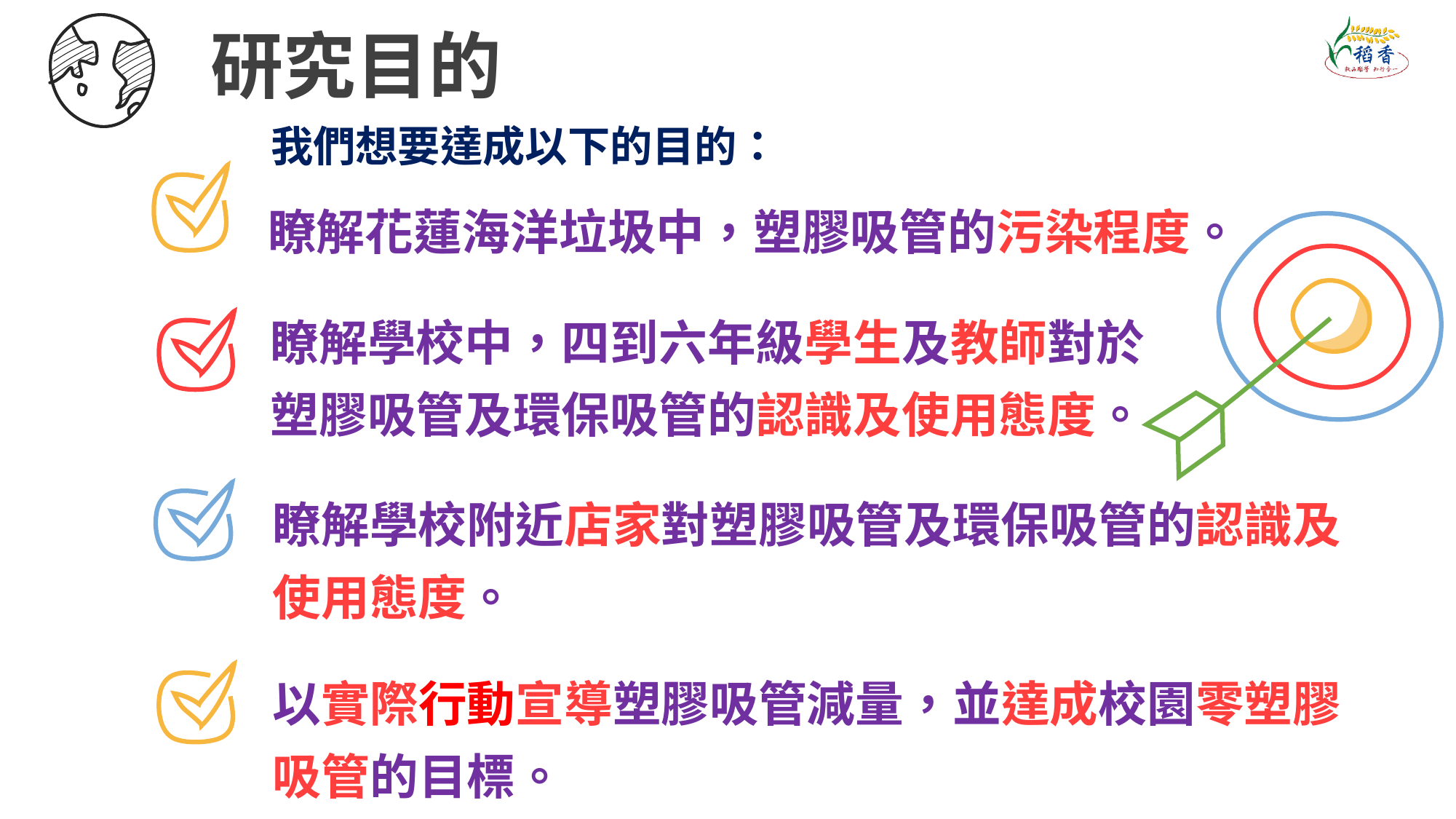

研究目的

我們想要達成以下的目的：

瞭解花蓮海洋垃圾中，塑膠吸管的污染程度。

瞭解學校中，四到六年級學生及教師對於塑膠吸管及環保吸管的認識及使用態度。

瞭解學校附近店家對塑膠吸管及環保吸管的認識及
使用態度。

以實際行動宣導塑膠吸管減量，並達成校園零塑膠吸管的目標。